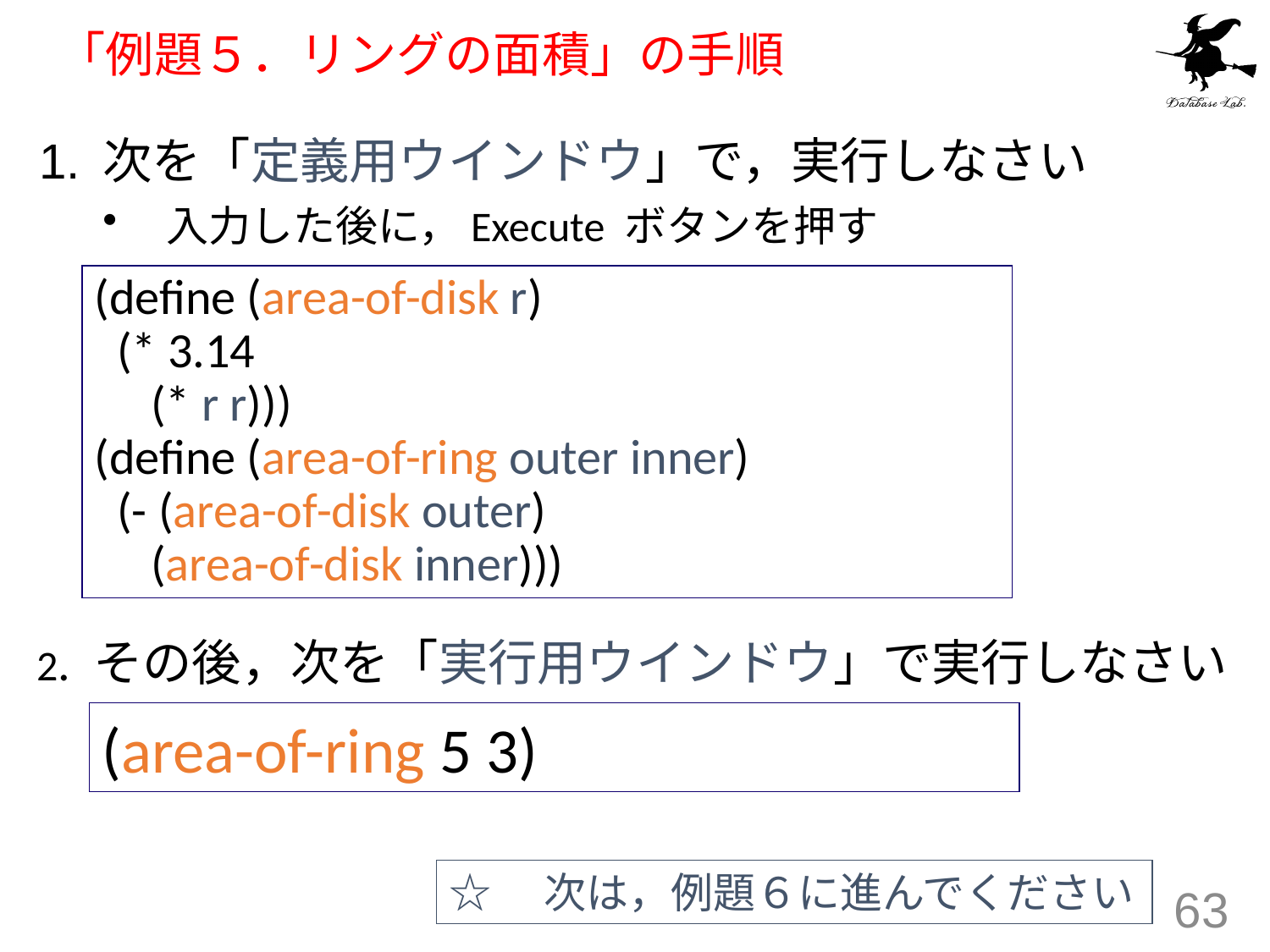

# 「例題５．リングの面積」の手順
次を「定義用ウインドウ」で，実行しなさい
入力した後に，Execute ボタンを押す
(define (area-of-disk r)
  (* 3.14
     (* r r)))
(define (area-of-ring outer inner)
  (- (area-of-disk outer)
     (area-of-disk inner)))
2. その後，次を「実行用ウインドウ」で実行しなさい
(area-of-ring 5 3)
☆　次は，例題６に進んでください
63